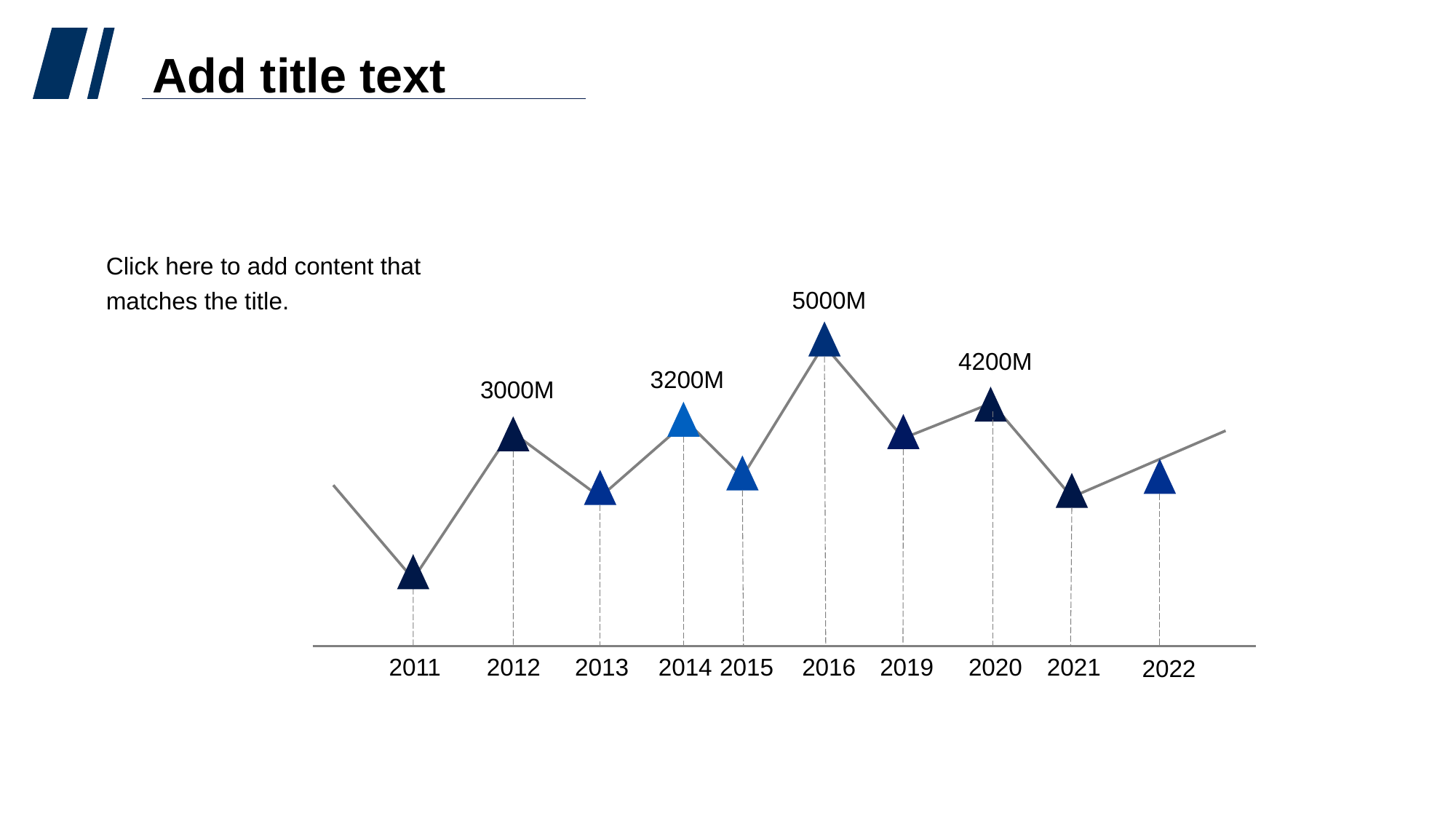

Add title text
Click here to add content that matches the title.
5000M

4200M
3200M
3000M

2011
2012
2013
2014
2015
2016
2019
2020
2021
2022
0.5 秒延迟符，无
意义，可删除.